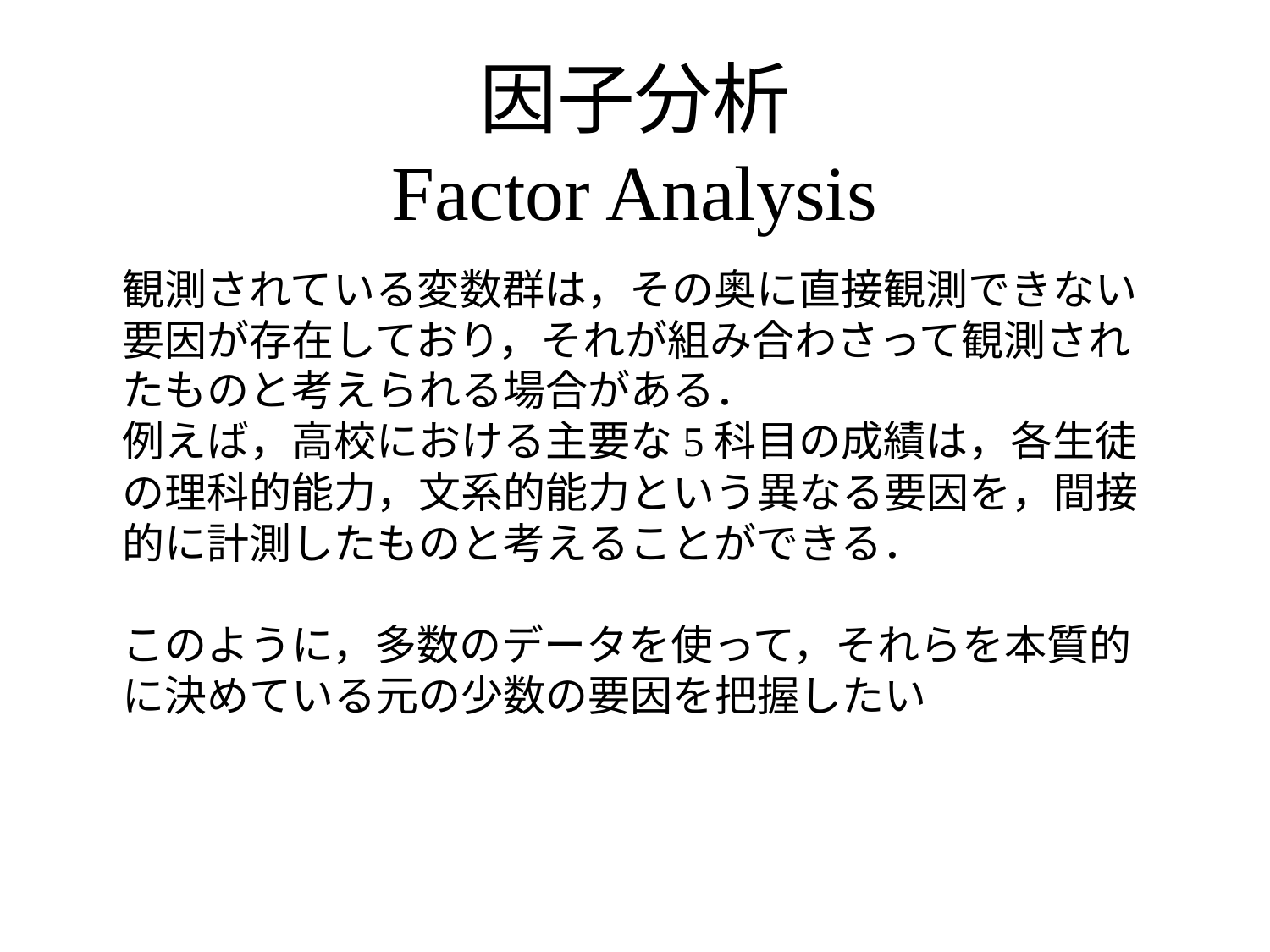

# 因子分析 Factor Analysis
観測されている変数群は，その奥に直接観測できない要因が存在しており，それが組み合わさって観測されたものと考えられる場合がある．
例えば，高校における主要な5科目の成績は，各生徒の理科的能力，文系的能力という異なる要因を，間接的に計測したものと考えることができる．
このように，多数のデータを使って，それらを本質的に決めている元の少数の要因を把握したい